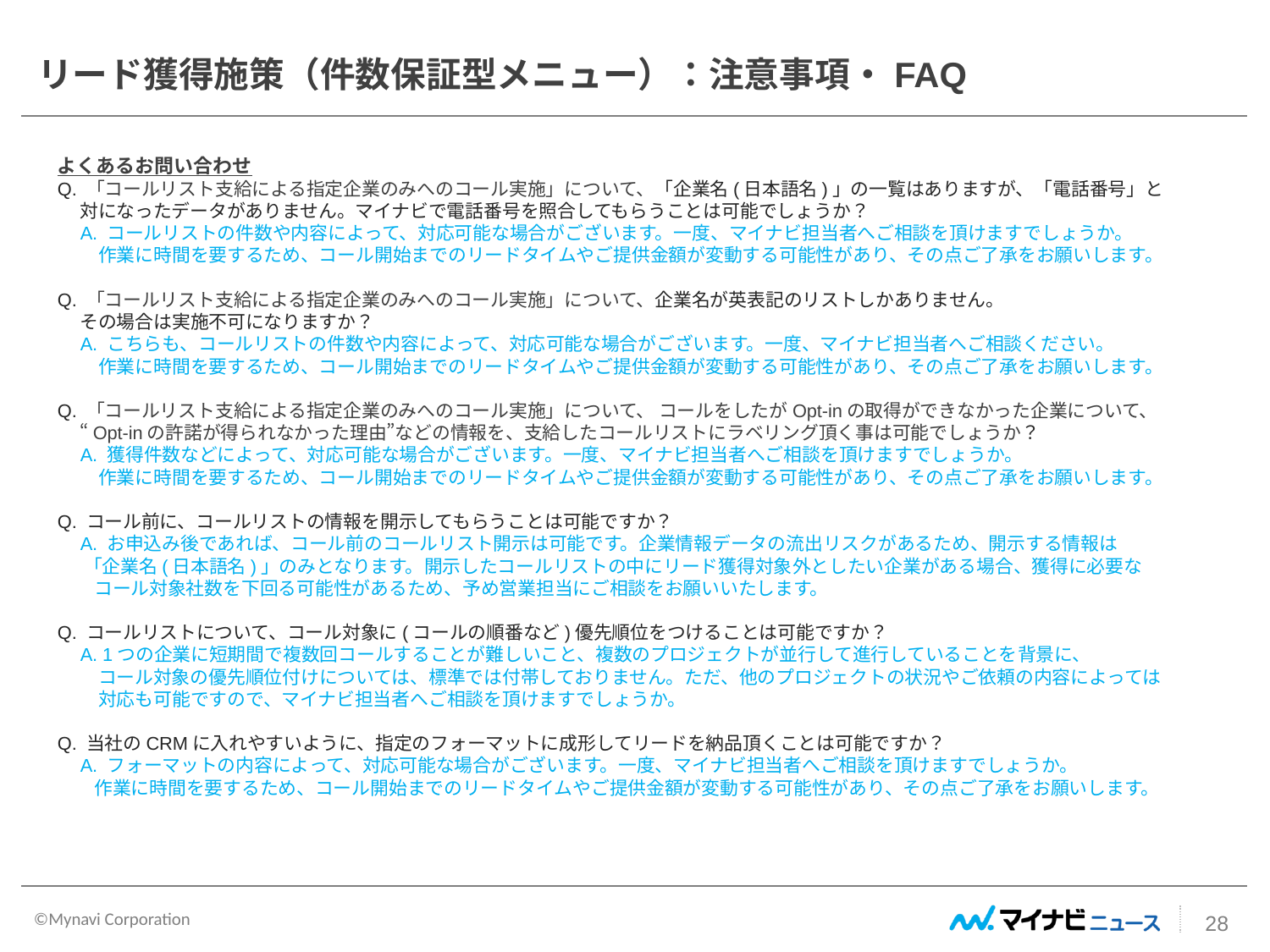

リード獲得施策（件数保証型メニュー）：注意事項・FAQ
よくあるお問い合わせ
Q. 「コールリスト支給による指定企業のみへのコール実施」について、「企業名(日本語名)」の一覧はありますが、「電話番号」と
　 対になったデータがありません。マイナビで電話番号を照合してもらうことは可能でしょうか？
　A. コールリストの件数や内容によって、対応可能な場合がございます。一度、マイナビ担当者へご相談を頂けますでしょうか。
　　 作業に時間を要するため、コール開始までのリードタイムやご提供金額が変動する可能性があり、その点ご了承をお願いします。

Q. 「コールリスト支給による指定企業のみへのコール実施」について、企業名が英表記のリストしかありません。
　 その場合は実施不可になりますか？
　A. こちらも、コールリストの件数や内容によって、対応可能な場合がございます。一度、マイナビ担当者へご相談ください。
　　 作業に時間を要するため、コール開始までのリードタイムやご提供金額が変動する可能性があり、その点ご了承をお願いします。

Q. 「コールリスト支給による指定企業のみへのコール実施」について、 コールをしたがOpt-inの取得ができなかった企業について、
　 “Opt-inの許諾が得られなかった理由”などの情報を、支給したコールリストにラベリング頂く事は可能でしょうか？
　A. 獲得件数などによって、対応可能な場合がございます。一度、マイナビ担当者へご相談を頂けますでしょうか。
　　 作業に時間を要するため、コール開始までのリードタイムやご提供金額が変動する可能性があり、その点ご了承をお願いします。

Q. コール前に、コールリストの情報を開示してもらうことは可能ですか？
　A. お申込み後であれば、コール前のコールリスト開示は可能です。企業情報データの流出リスクがあるため、開示する情報は
　  「企業名(日本語名)」のみとなります。開示したコールリストの中にリード獲得対象外としたい企業がある場合、獲得に必要な
　　コール対象社数を下回る可能性があるため、予め営業担当にご相談をお願いいたします。

Q. コールリストについて、コール対象に(コールの順番など)優先順位をつけることは可能ですか？
　A. 1つの企業に短期間で複数回コールすることが難しいこと、複数のプロジェクトが並行して進行していることを背景に、
　　 コール対象の優先順位付けについては、標準では付帯しておりません。ただ、他のプロジェクトの状況やご依頼の内容によっては
　　 対応も可能ですので、マイナビ担当者へご相談を頂けますでしょうか。

Q. 当社のCRMに入れやすいように、指定のフォーマットに成形してリードを納品頂くことは可能ですか？
　A. フォーマットの内容によって、対応可能な場合がございます。一度、マイナビ担当者へご相談を頂けますでしょうか。
　　作業に時間を要するため、コール開始までのリードタイムやご提供金額が変動する可能性があり、その点ご了承をお願いします。

28